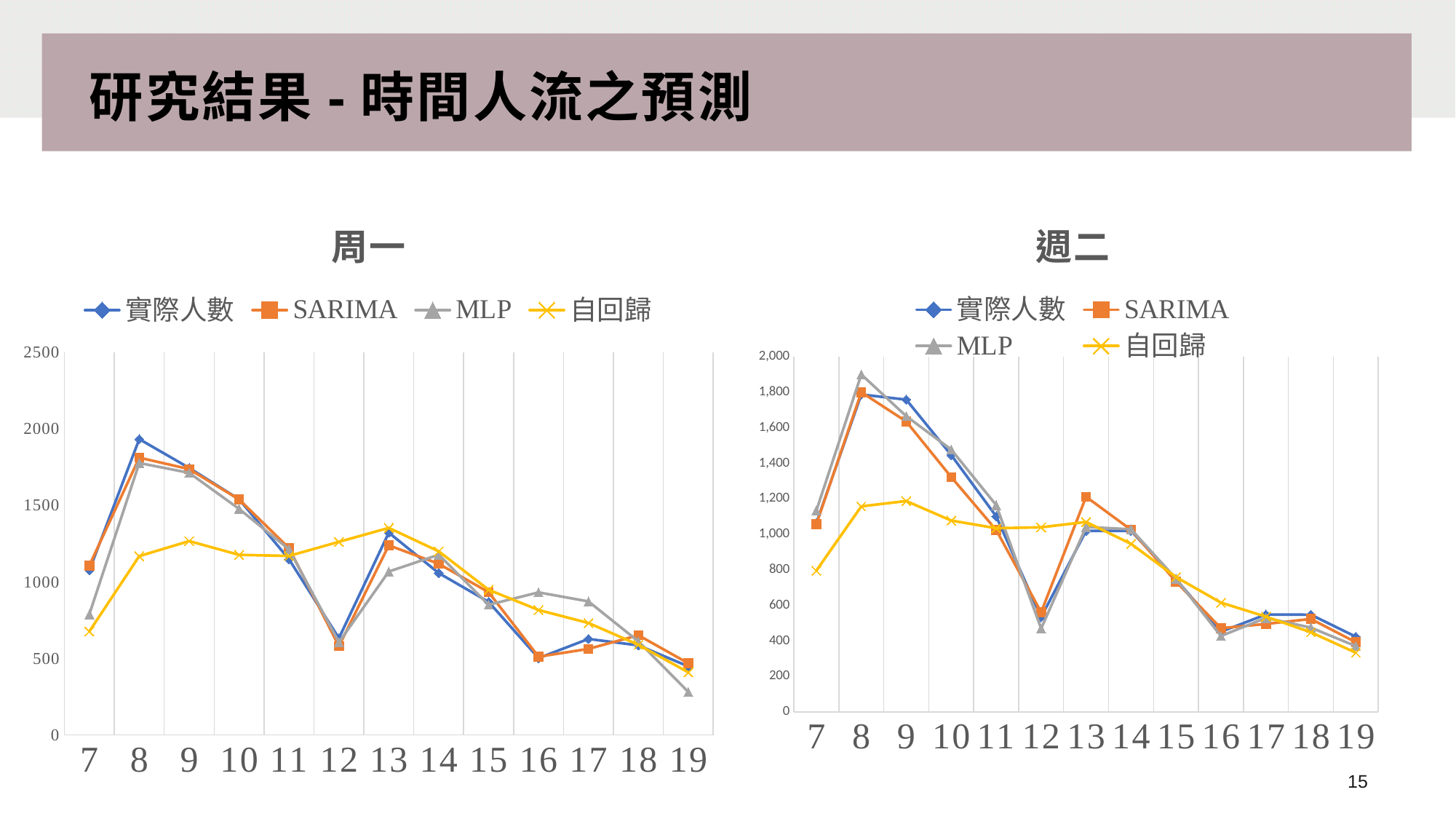

# 研究結果-時間人流之預測

### Chart: 周一

| Category | 實際人數 | SARIMA | MLP | 自回歸 |
|---|---|---|---|---|
| 7 | 1075.0 | 1106.0 | 788.0 | 676.0 |
| 8 | 1932.0 | 1811.0 | 1776.0 | 1168.0 |
| 9 | 1744.0 | 1736.0 | 1712.0 | 1266.0 |
| 10 | 1539.0 | 1538.0 | 1476.0 | 1176.0 |
| 11 | 1147.0 | 1220.0 | 1212.0 | 1169.0 |
| 12 | 632.0 | 580.0 | 605.0 | 1261.0 |
| 13 | 1321.0 | 1238.0 | 1067.0 | 1352.0 |
| 14 | 1057.0 | 1118.0 | 1177.0 | 1199.0 |
| 15 | 869.0 | 932.0 | 850.0 | 948.0 |
| 16 | 502.0 | 511.0 | 931.0 | 816.0 |
| 17 | 627.0 | 562.0 | 872.0 | 731.0 |
| 18 | 585.0 | 651.0 | 611.0 | 589.0 |
| 19 | 448.0 | 468.0 | 281.0 | 409.0 |

### Chart: 週二

| Category | 實際人數 | SARIMA | MLP | 自回歸 |
|---|---|---|---|---|
| 7 | 1063.0 | 1056.0 | 1133.0 | 795.0 |
| 8 | 1787.0 | 1800.0 | 1900.0 | 1157.0 |
| 9 | 1758.0 | 1635.0 | 1665.0 | 1187.0 |
| 10 | 1446.0 | 1322.0 | 1477.0 | 1077.0 |
| 11 | 1101.0 | 1024.0 | 1164.0 | 1034.0 |
| 12 | 533.0 | 561.0 | 469.0 | 1039.0 |
| 13 | 1019.0 | 1211.0 | 1041.0 | 1069.0 |
| 14 | 1019.0 | 1025.0 | 1028.0 | 946.0 |
| 15 | 747.0 | 733.0 | 750.0 | 759.0 |
| 16 | 451.0 | 471.0 | 427.0 | 615.0 |
| 17 | 548.0 | 495.0 | 529.0 | 536.0 |
| 18 | 547.0 | 523.0 | 474.0 | 448.0 |
| 19 | 423.0 | 392.0 | 370.0 | 333.0 |
15